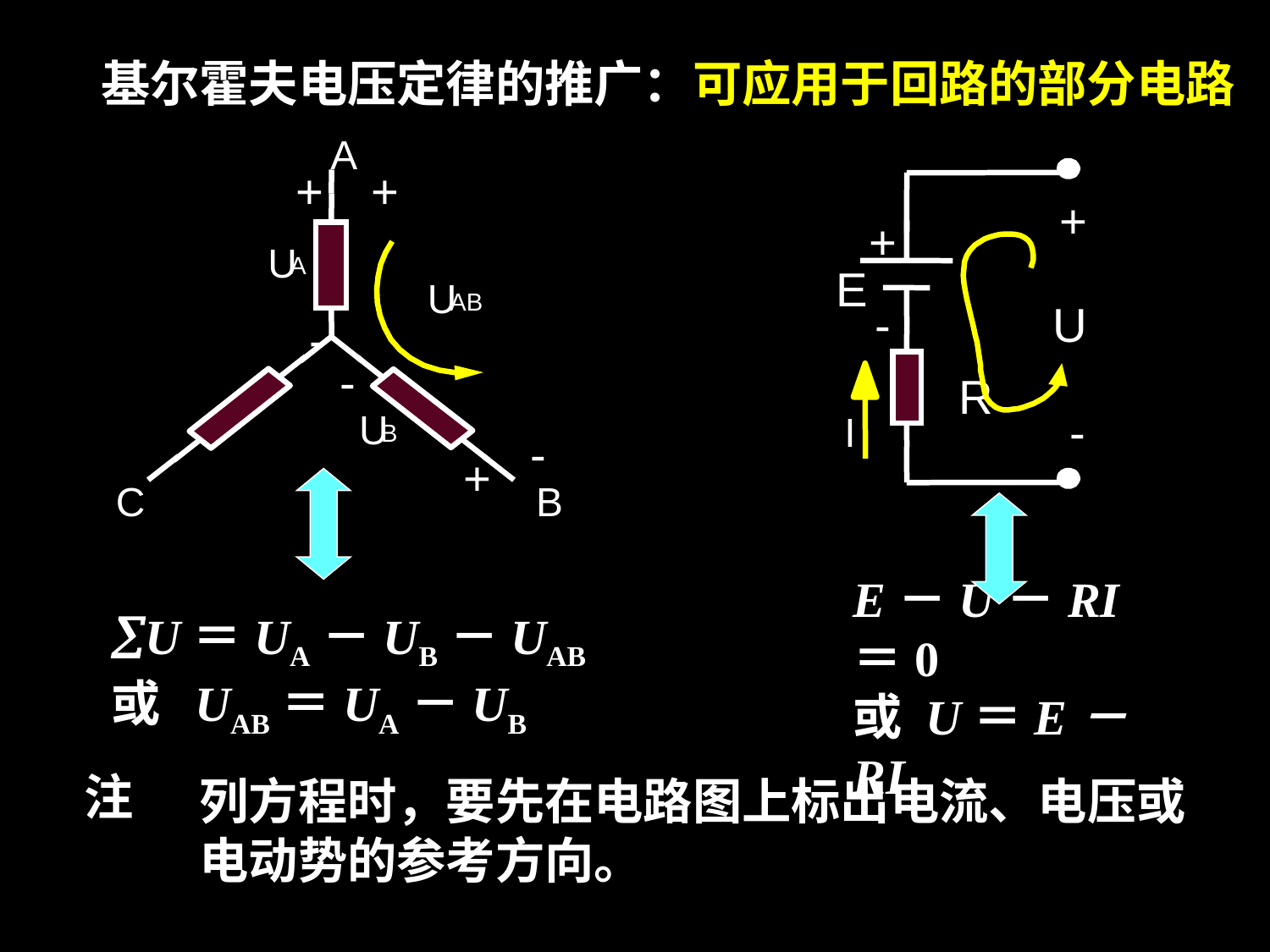

基尔霍夫电压定律的推广：可应用于回路的部分电路
A
+
+

+

+

U

A
E

U
AB

-
U

-

-

R

-
U
I
B

-

+

C
B

∑U＝UA－UB－UAB
或  UAB＝UA－UB
E－U－RI＝0
或 U＝E－RI
注
列方程时，要先在电路图上标出电流、电压或
电动势的参考方向。